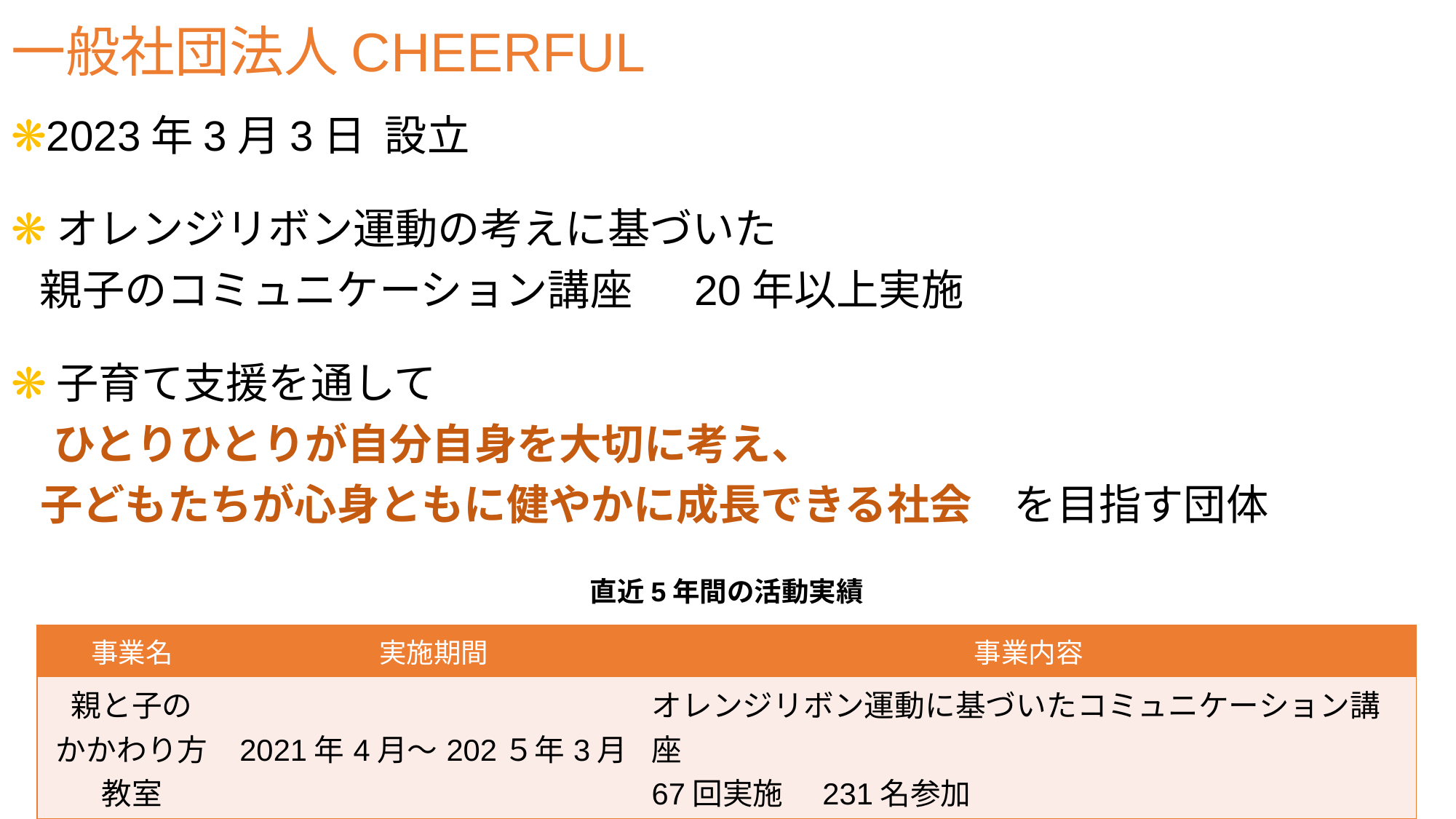

# 一般社団法人CHEERFUL
❋2023年3月3日  設立

❋オレンジリボン運動の考えに基づいた
  親子のコミュニケーション講座 　20年以上実施

❋子育て支援を通して
　ひとりひとりが自分自身を大切に考え、
  子どもたちが心身ともに健やかに成長できる社会　を目指す団体
直近5年間の活動実績
| 事業名 | 実施期間 | 事業内容 |
| --- | --- | --- |
| 親と子の かかわり方 教室 | 2021年4月～202５年3月 | オレンジリボン運動に基づいたコミュニケーション講座 67回実施　231名参加 |